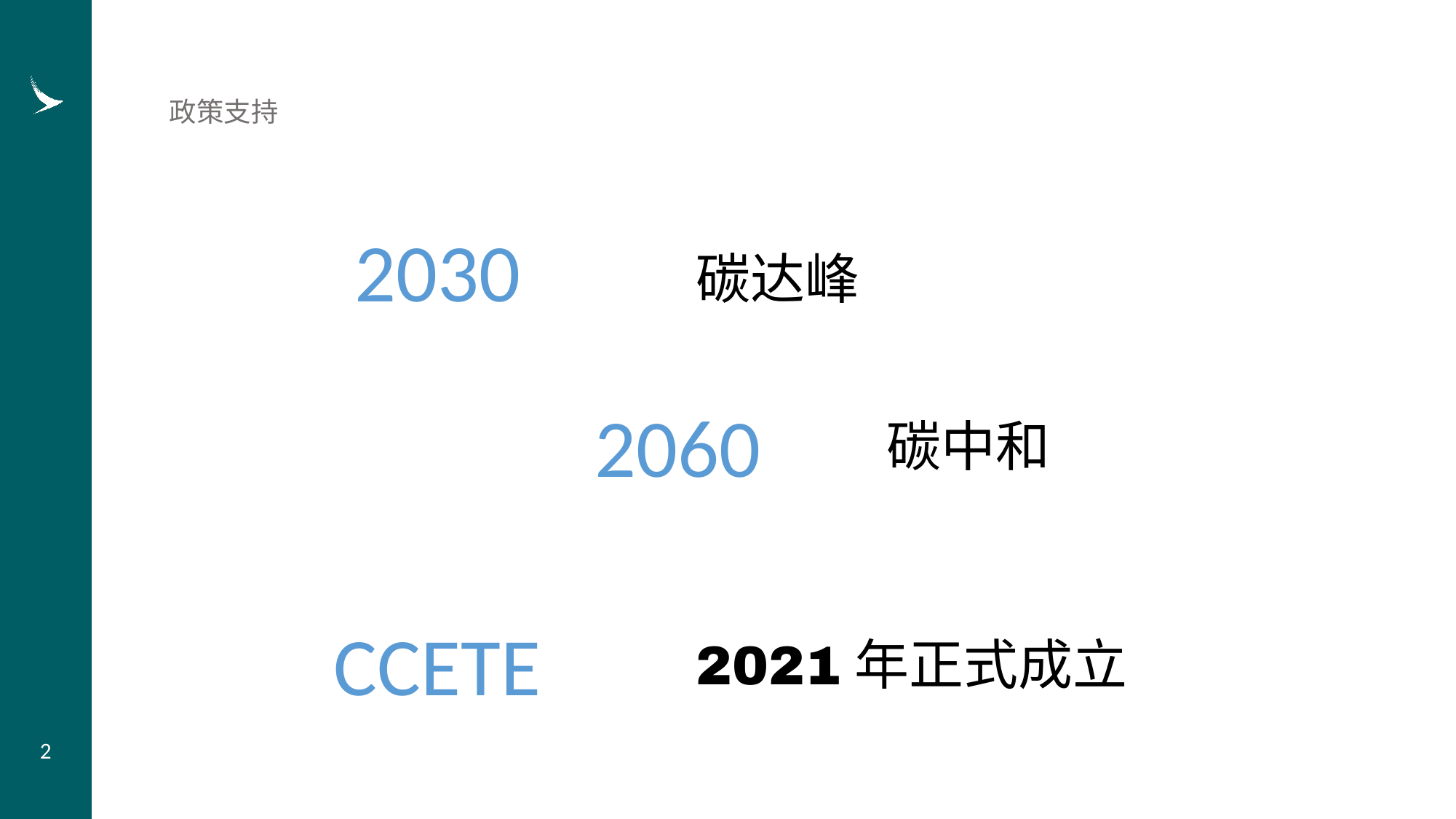

政策支持
2030
碳达峰
2060
碳中和
CCETE
2021年正式成立
2